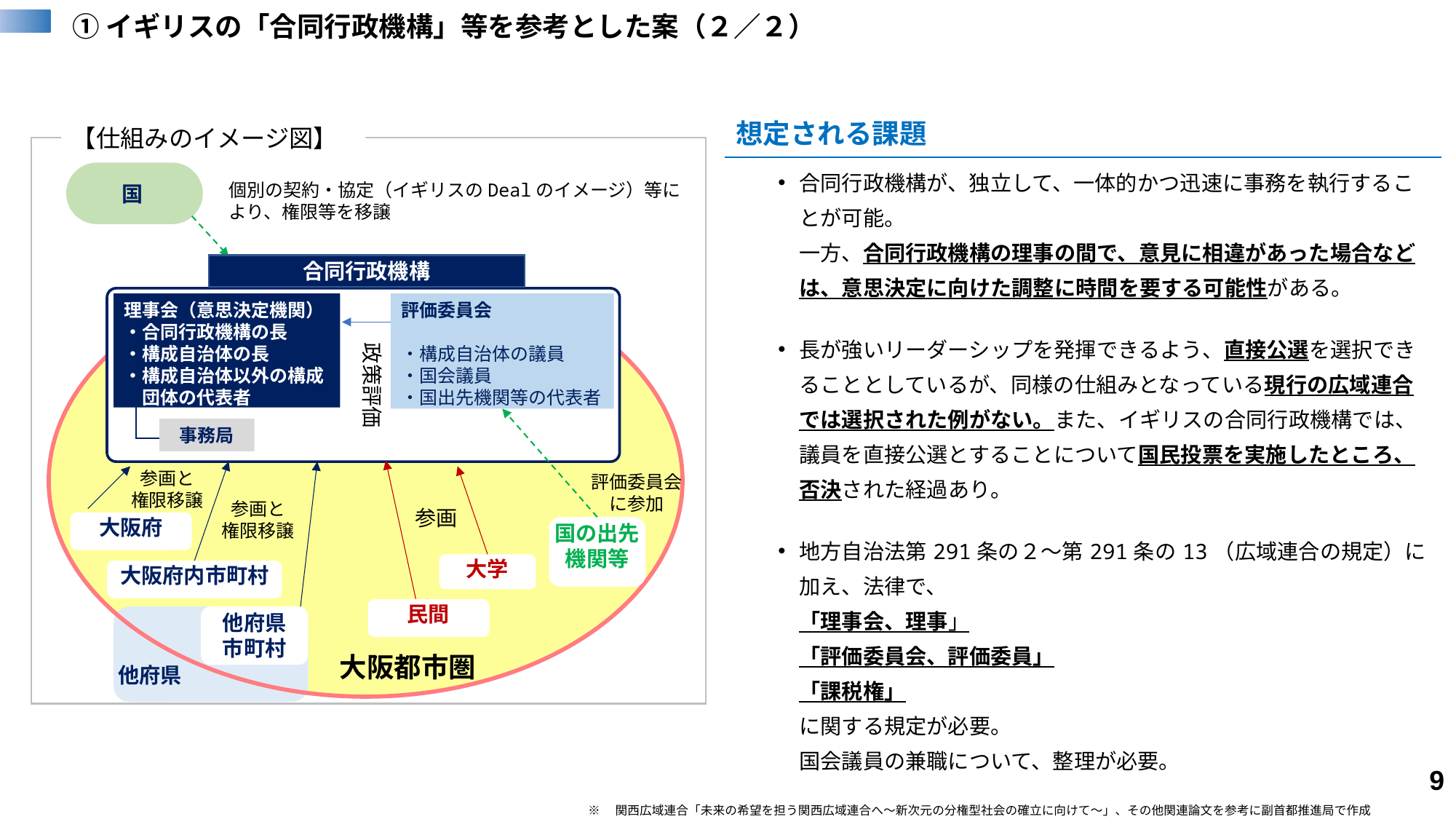

# ①イギリスの「合同行政機構」等を参考とした案（２／２）
| 想定される課題 |  |
| --- | --- |
|  | 合同行政機構が、独立して、一体的かつ迅速に事務を執行することが可能。 一方、合同行政機構の理事の間で、意見に相違があった場合などは、意思決定に向けた調整に時間を要する可能性がある。 長が強いリーダーシップを発揮できるよう、直接公選を選択できることとしているが、同様の仕組みとなっている現行の広域連合では選択された例がない。また、イギリスの合同行政機構では、議員を直接公選とすることについて国民投票を実施したところ、否決された経過あり。 地方自治法第291条の２～第291条の13（広域連合の規定）に加え、法律で、 「理事会、理事」 「評価委員会、評価委員」 「課税権」 に関する規定が必要。 国会議員の兼職について、整理が必要。 |
【仕組みのイメージ図】

国
個別の契約・協定（イギリスのDealのイメージ）等により、権限等を移譲
合同行政機構

評価委員会に参加
参画と
権限移譲
参画
大阪府
国の出先機関等
大学
大阪府内市町村
民間

他府県
他府県
市町村
大阪都市圏
理事会（意思決定機関）
・合同行政機構の長
・構成自治体の長
・構成自治体以外の構成
　団体の代表者

評価委員会

・構成自治体の議員
・国会議員
・国出先機関等の代表者

事務局
参画と
権限移譲
政策評価
9
※　関西広域連合「未来の希望を担う関西広域連合へ～新次元の分権型社会の確立に向けて～」、その他関連論文を参考に副首都推進局で作成